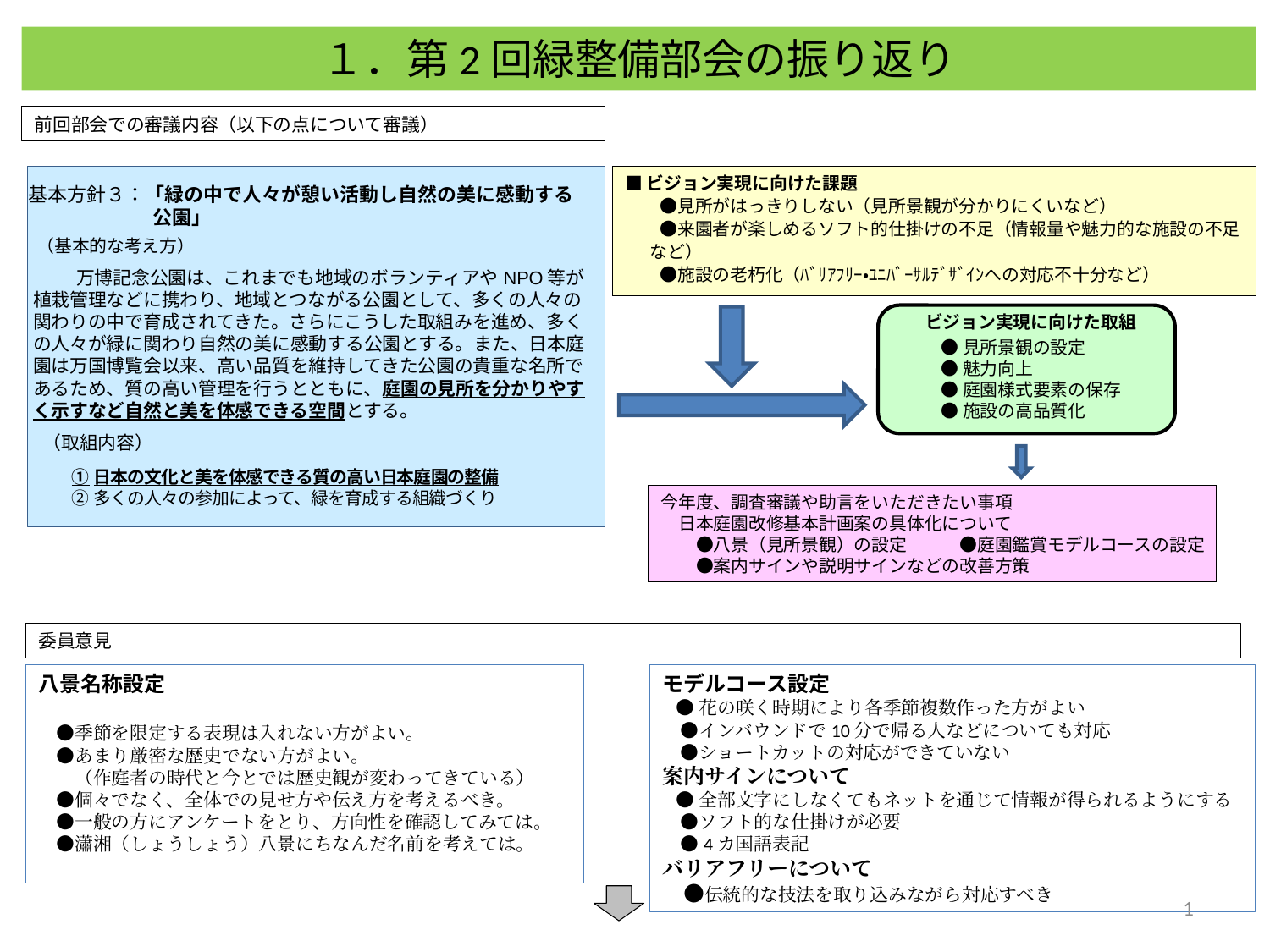

１．第2回緑整備部会の振り返り
前回部会での審議内容（以下の点について審議）
■ビジョン実現に向けた課題
　　●見所がはっきりしない（見所景観が分かりにくいなど）
　　●来園者が楽しめるソフト的仕掛けの不足（情報量や魅力的な施設の不足など）
　　●施設の老朽化（ﾊﾞﾘｱﾌﾘｰ・ﾕﾆﾊﾞｰｻﾙﾃﾞｻﾞｲﾝへの対応不十分など）

基本方針３：「緑の中で人々が憩い活動し自然の美に感動する公園」
（基本的な考え方）
　　　万博記念公園は、これまでも地域のボランティアやNPO等が植栽管理などに携わり、地域とつながる公園として、多くの人々の関わりの中で育成されてきた。さらにこうした取組みを進め、多くの人々が緑に関わり自然の美に感動する公園とする。また、日本庭園は万国博覧会以来、高い品質を維持してきた公園の貴重な名所であるため、質の高い管理を行うとともに、庭園の見所を分かりやすく示すなど自然と美を体感できる空間とする。

（取組内容）
①日本の文化と美を体感できる質の高い日本庭園の整備
②多くの人々の参加によって、緑を育成する組織づくり

ビジョン実現に向けた取組

●見所景観の設定
●魅力向上
●庭園様式要素の保存
●施設の高品質化

今年度、調査審議や助言をいただきたい事項
　日本庭園改修基本計画案の具体化について
　　●八景（見所景観）の設定　　　●庭園鑑賞モデルコースの設定
　　●案内サインや説明サインなどの改善方策
委員意見
八景名称設定

　●季節を限定する表現は入れない方がよい。
　●あまり厳密な歴史でない方がよい。
　　（作庭者の時代と今とでは歴史観が変わってきている）
　●個々でなく、全体での見せ方や伝え方を考えるべき。
　●一般の方にアンケートをとり、方向性を確認してみては。
　●瀟湘（しょうしょう）八景にちなんだ名前を考えては。

モデルコース設定
   ●花の咲く時期により各季節複数作った方がよい
　●インバウンドで10分で帰る人などについても対応
　●ショートカットの対応ができていない
案内サインについて
   ●全部文字にしなくてもネットを通じて情報が得られるようにする
　●ソフト的な仕掛けが必要
　●4カ国語表記
バリアフリーについて
　●伝統的な技法を取り込みながら対応すべき
1